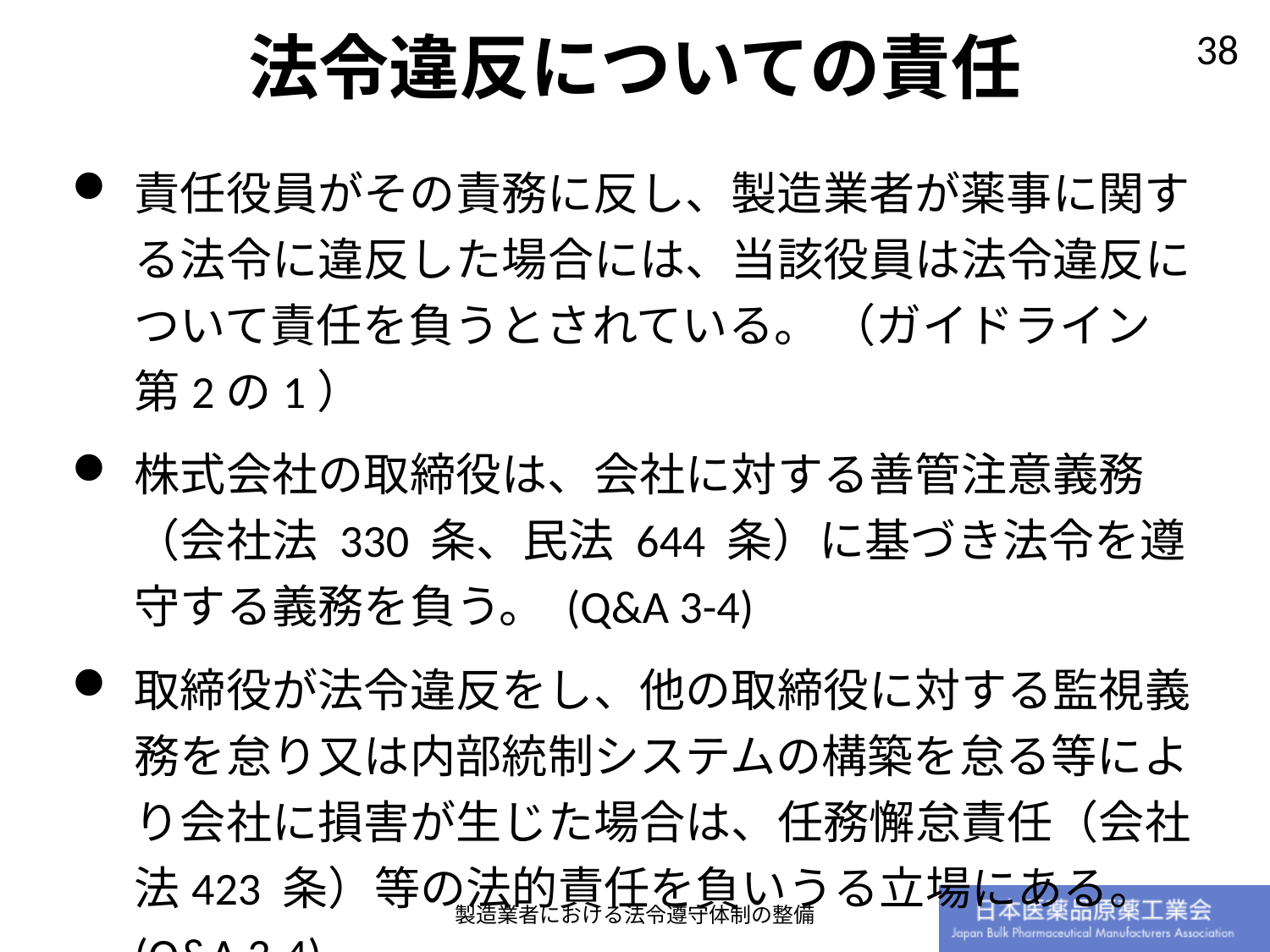

法令違反についての責任
責任役員がその責務に反し、製造業者が薬事に関する法令に違反した場合には、当該役員は法令違反について責任を負うとされている。 （ガイドライン第2の1）
株式会社の取締役は、会社に対する善管注意義務（会社法 330 条、民法 644 条）に基づき法令を遵守する義務を負う。 (Q&A 3-4)
取締役が法令違反をし、他の取締役に対する監視義務を怠り又は内部統制システムの構築を怠る等により会社に損害が生じた場合は、任務懈怠責任（会社法423 条）等の法的責任を負いうる立場にある。 (Q&A 3-4)
製造業者における法令遵守体制の整備